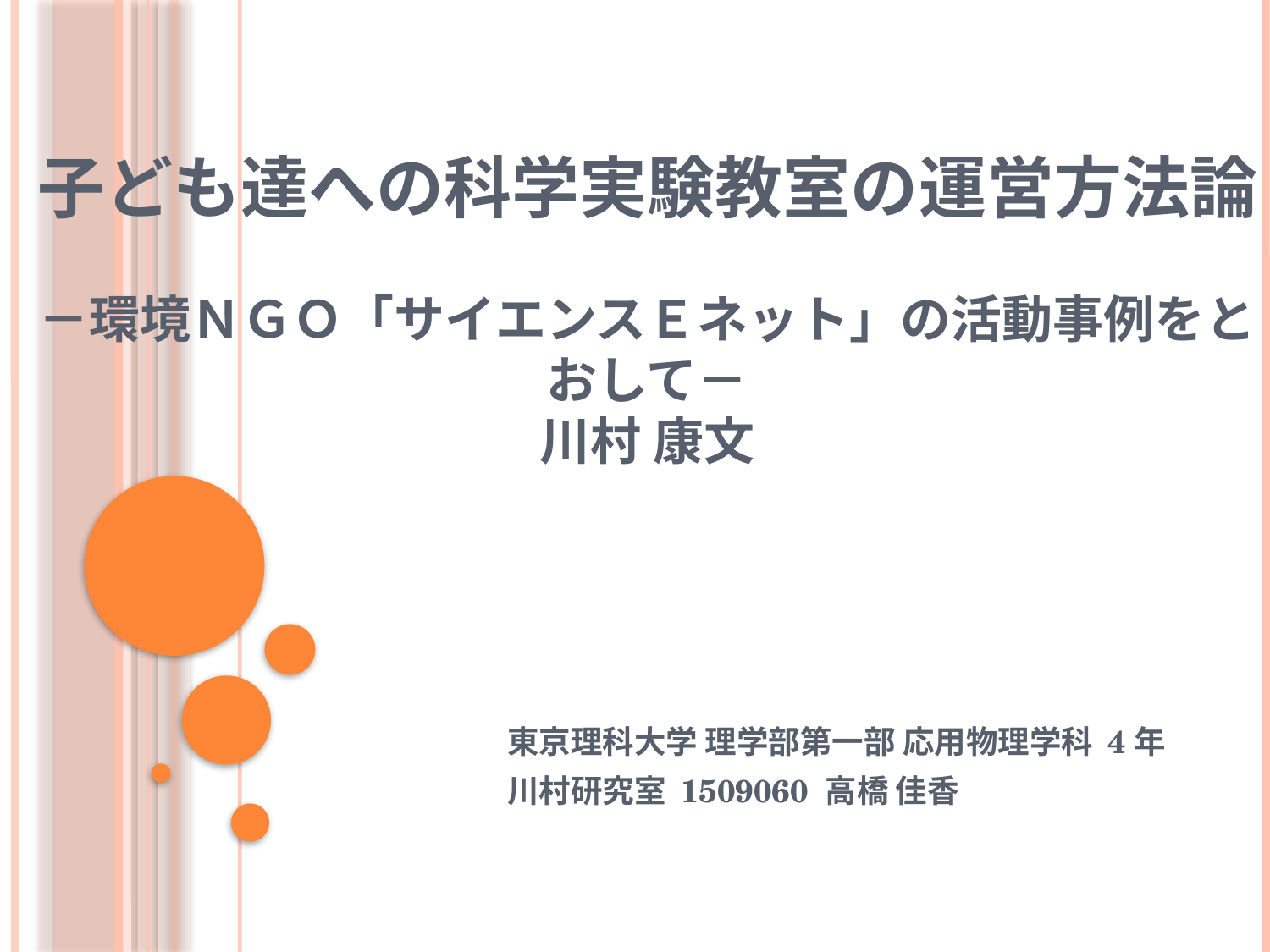

# 子ども達への科学実験教室の運営方法論 －環境ＮＧＯ「サイエンスＥネット」の活動事例をとおして－ 川村 康文
東京理科大学 理学部第一部 応用物理学科 4年
川村研究室 1509060 高橋 佳香